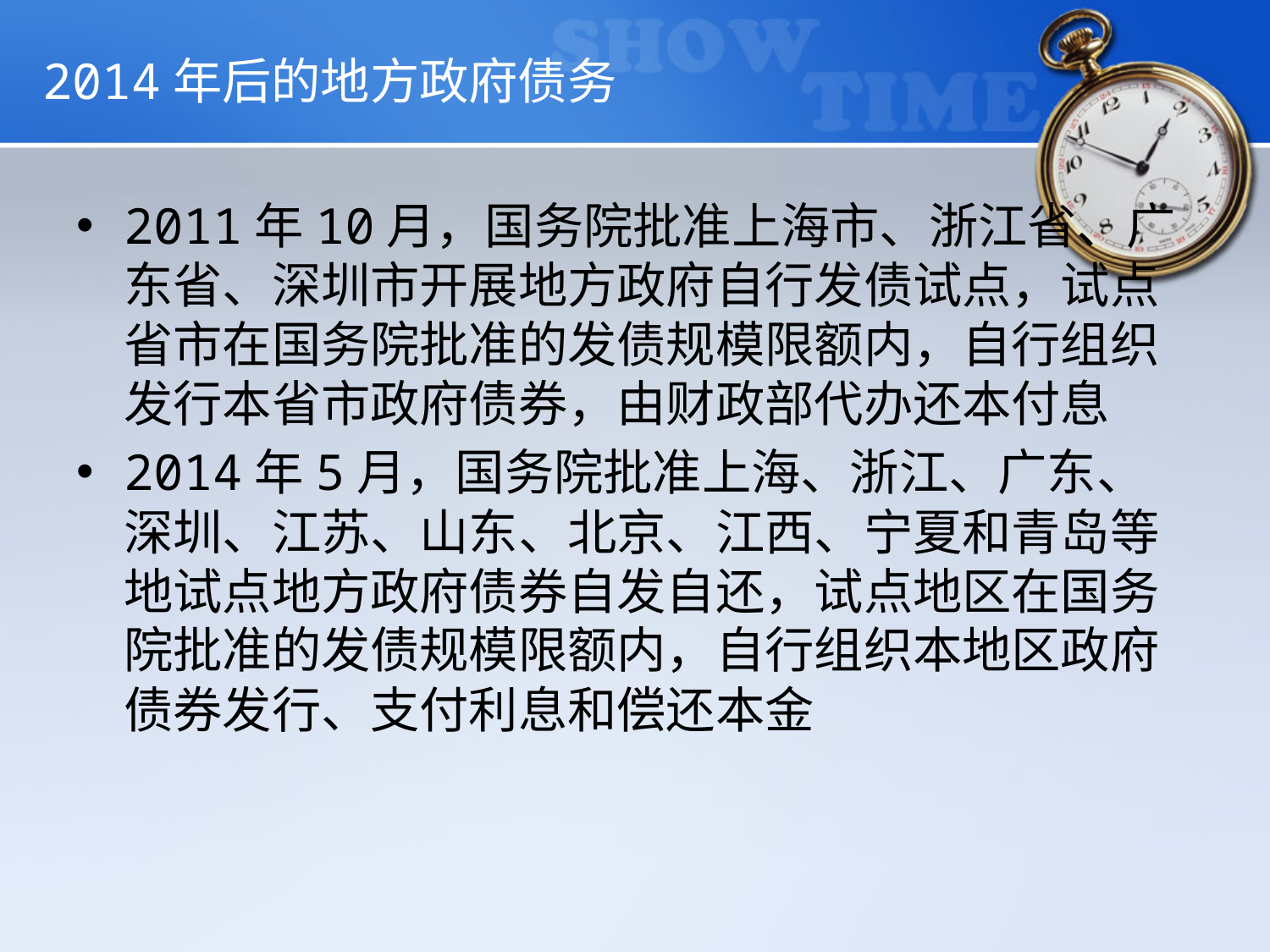

# 2014年后的地方政府债务
2011年10月，国务院批准上海市、浙江省、广东省、深圳市开展地方政府自行发债试点，试点省市在国务院批准的发债规模限额内，自行组织发行本省市政府债券，由财政部代办还本付息
2014年5月，国务院批准上海、浙江、广东、深圳、江苏、山东、北京、江西、宁夏和青岛等地试点地方政府债券自发自还，试点地区在国务院批准的发债规模限额内，自行组织本地区政府债券发行、支付利息和偿还本金